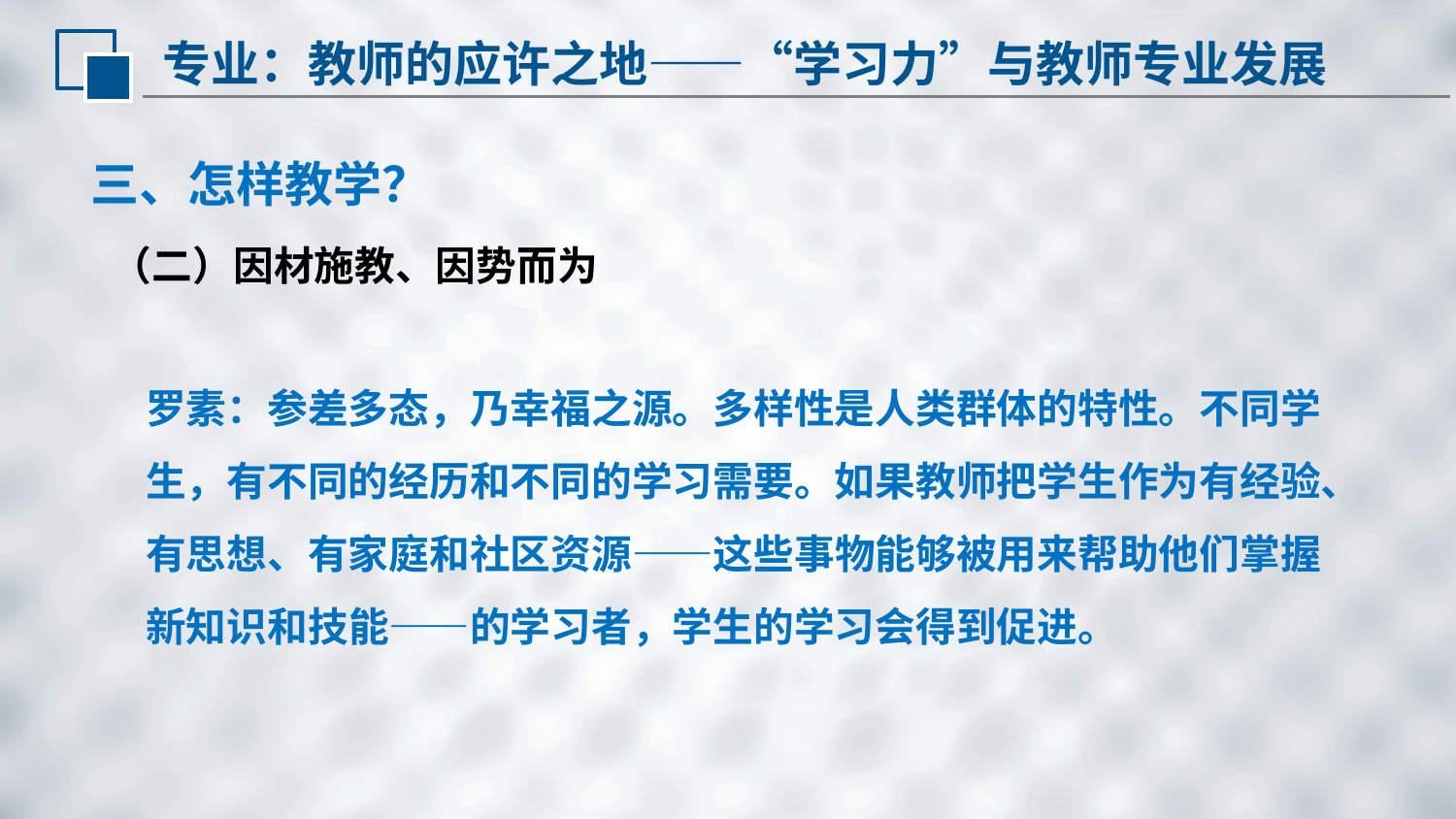

专业：教师的应许之地——“学习力”与教师专业发展

三、怎样教学？
（二）因材施教、因势而为
罗素：参差多态，乃幸福之源。多样性是人类群体的特性。不同学生，有不同的经历和不同的学习需要。如果教师把学生作为有经验、有思想、有家庭和社区资源——这些事物能够被用来帮助他们掌握新知识和技能——的学习者，学生的学习会得到促进。